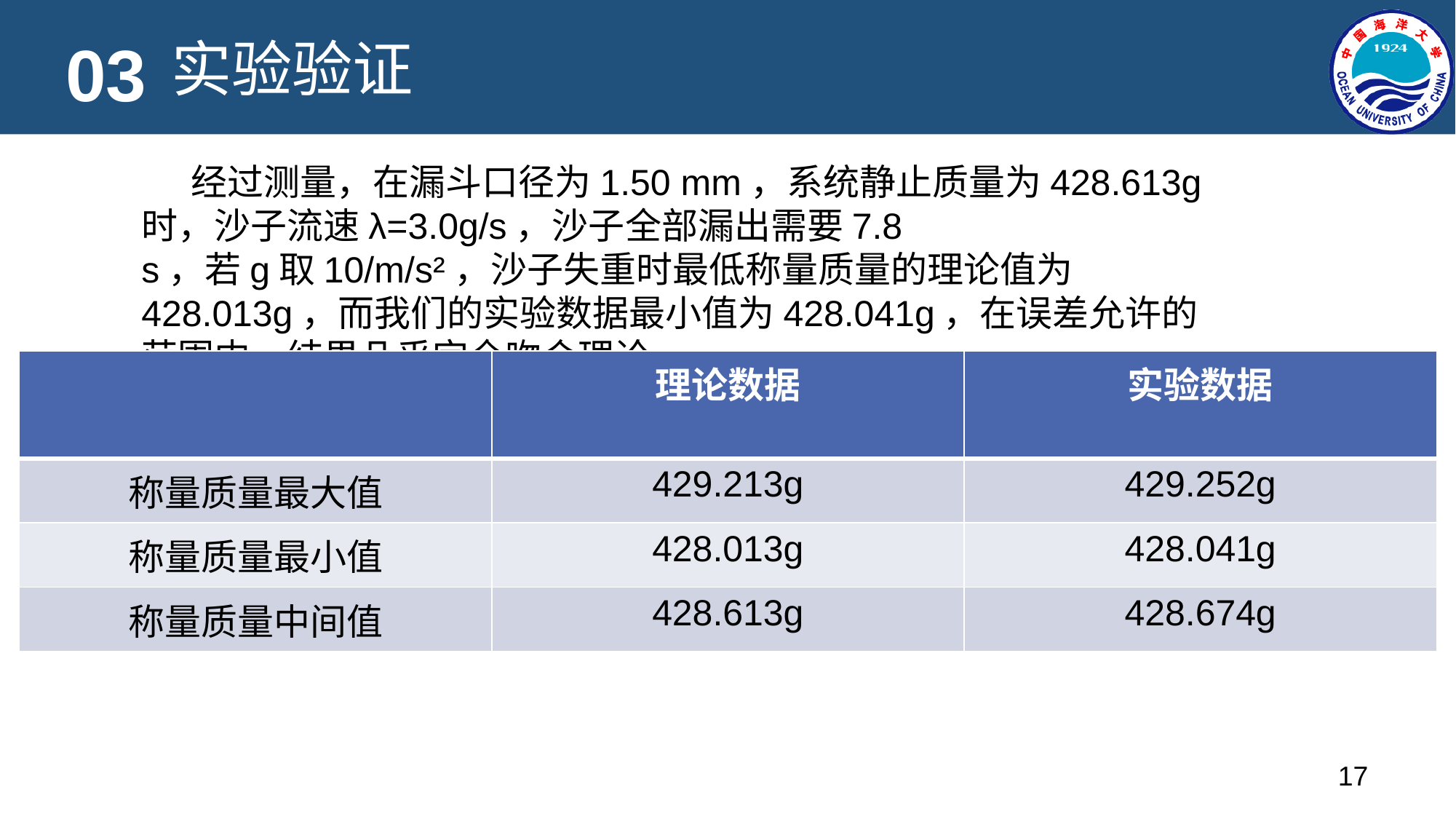

实验验证

03
     经过测量，在漏斗口径为1.50 mm，系统静止质量为428.613g时，沙子流速λ=3.0g/s，沙子全部漏出需要7.8 s，若g取10/m/s²，沙子失重时最低称量质量的理论值为428.013g，而我们的实验数据最小值为428.041g，在误差允许的范围内，结果几乎完全吻合理论。
|  | 理论数据 | 实验数据 |
| --- | --- | --- |
| 称量质量最大值 | 429.213g | 429.252g |
| 称量质量最小值 | 428.013g | 428.041g |
| 称量质量中间值 | 428.613g | 428.674g |